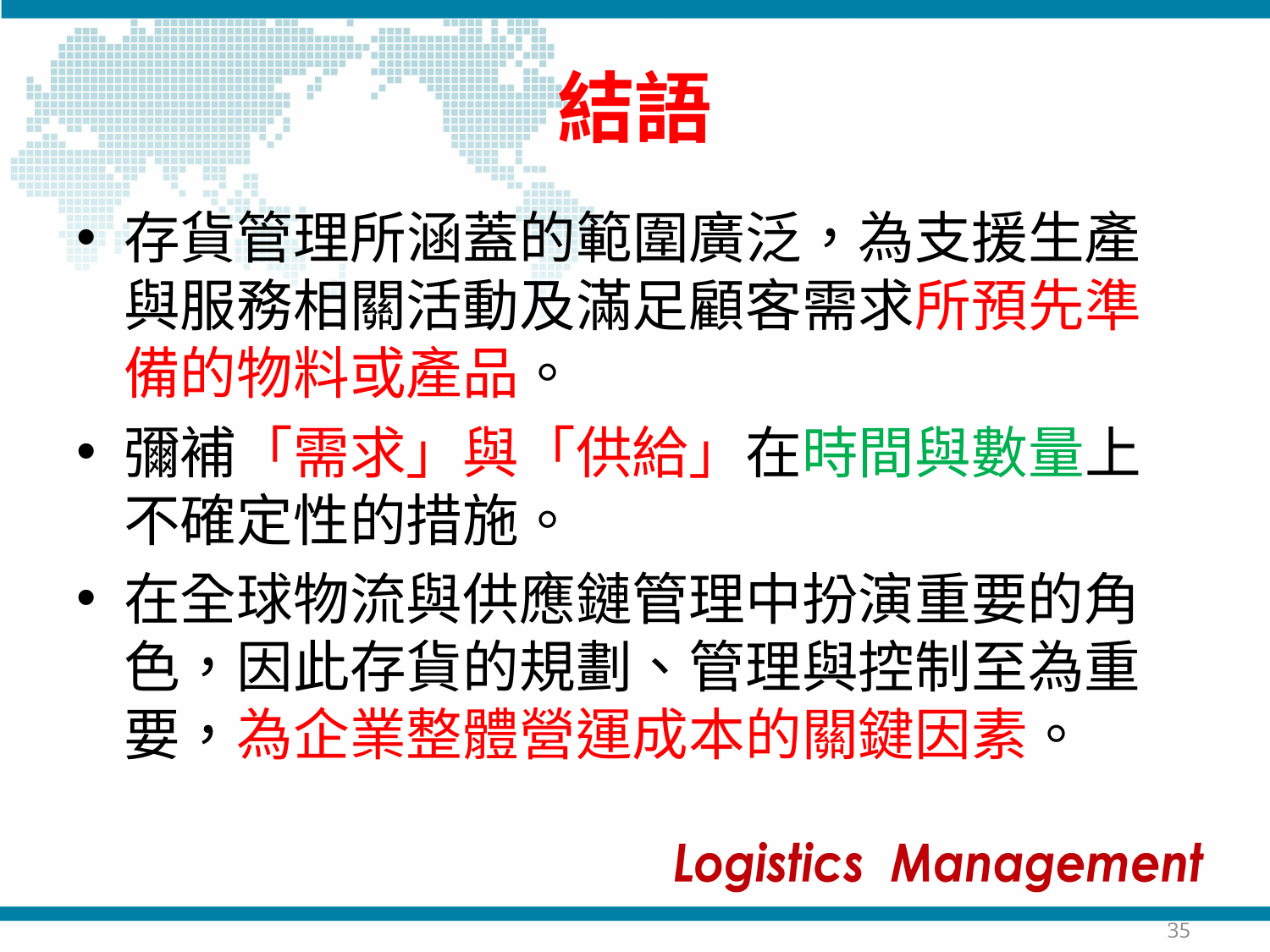

# 結語
存貨管理所涵蓋的範圍廣泛，為支援生產與服務相關活動及滿足顧客需求所預先準備的物料或產品。
彌補「需求」與「供給」在時間與數量上不確定性的措施。
在全球物流與供應鏈管理中扮演重要的角色，因此存貨的規劃、管理與控制至為重要，為企業整體營運成本的關鍵因素。
35